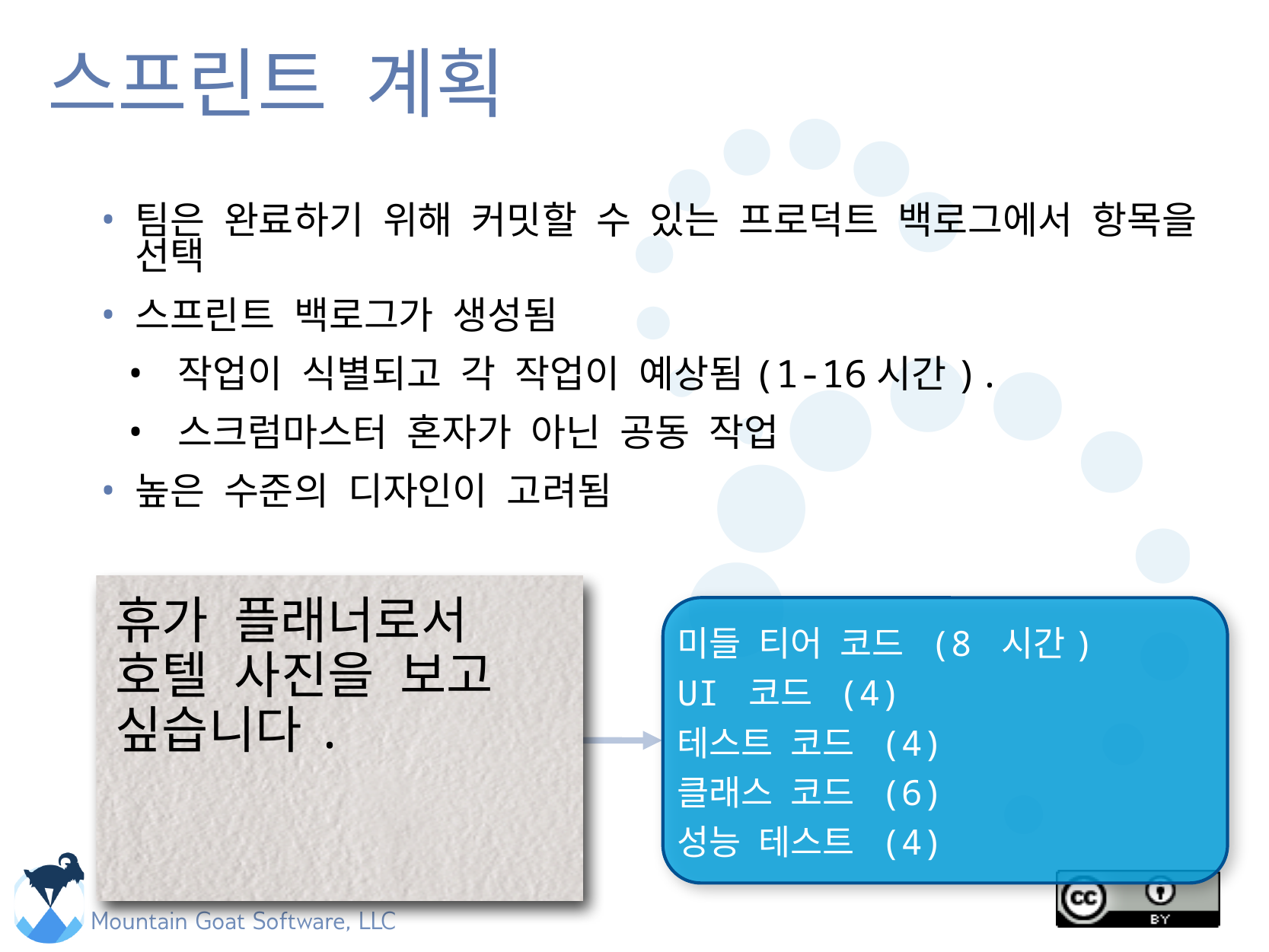

# 스프린트 계획
팀은 완료하기 위해 커밋할 수 있는 프로덕트 백로그에서 항목을 선택
스프린트 백로그가 생성됨
작업이 식별되고 각 작업이 예상됨(1-16시간).
스크럼마스터 혼자가 아닌 공동 작업
높은 수준의 디자인이 고려됨
휴가 플래너로서 호텔 사진을 보고 싶습니다.

미들 티어 코드 (8 시간)
UI 코드 (4)
테스트 코드 (4)
클래스 코드 (6)
성능 테스트 (4)